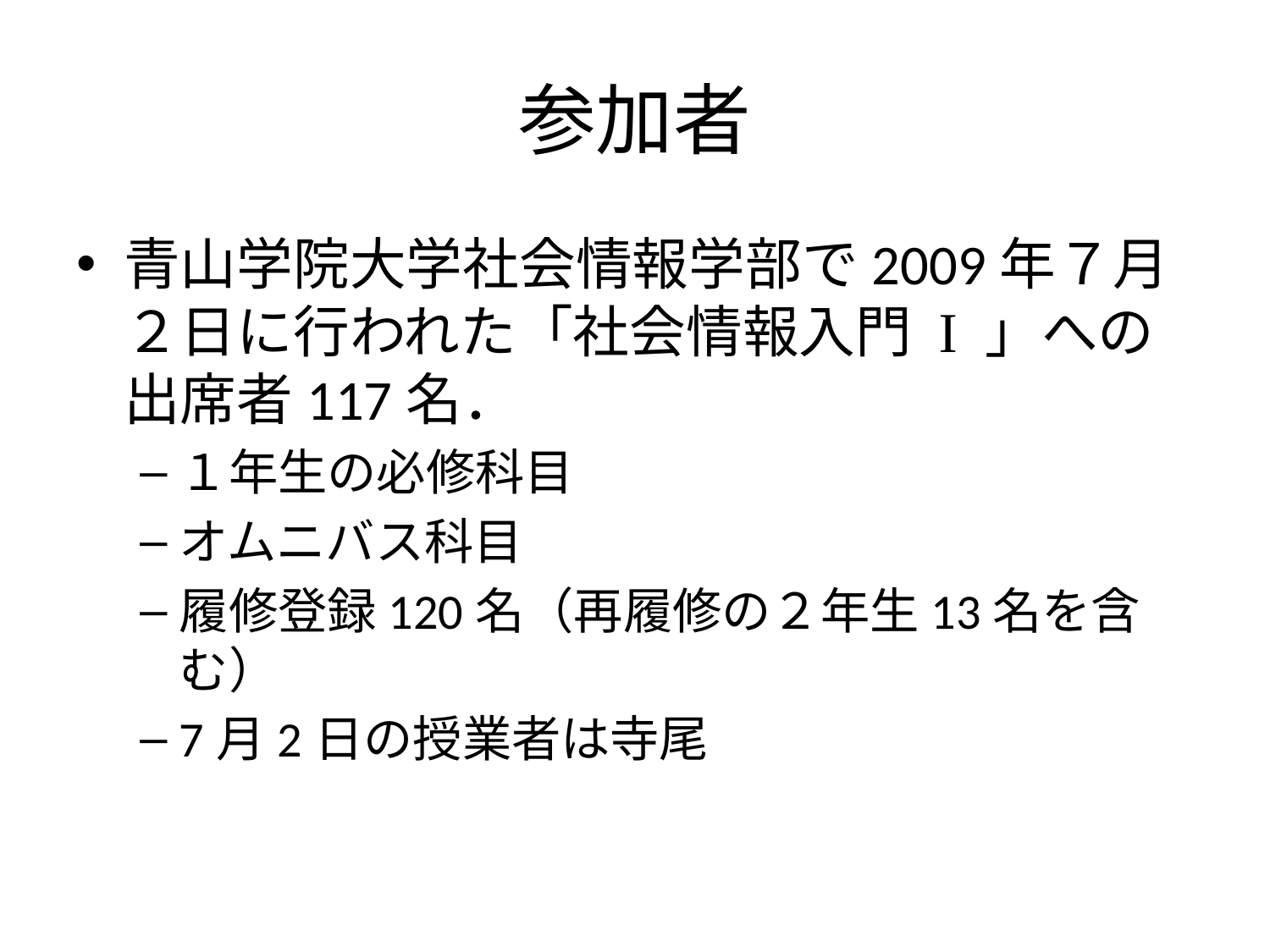

# 参加者
青山学院大学社会情報学部で2009年７月２日に行われた「社会情報入門 I 」への出席者117名．
１年生の必修科目
オムニバス科目
履修登録120名（再履修の２年生13名を含む）
7月2日の授業者は寺尾